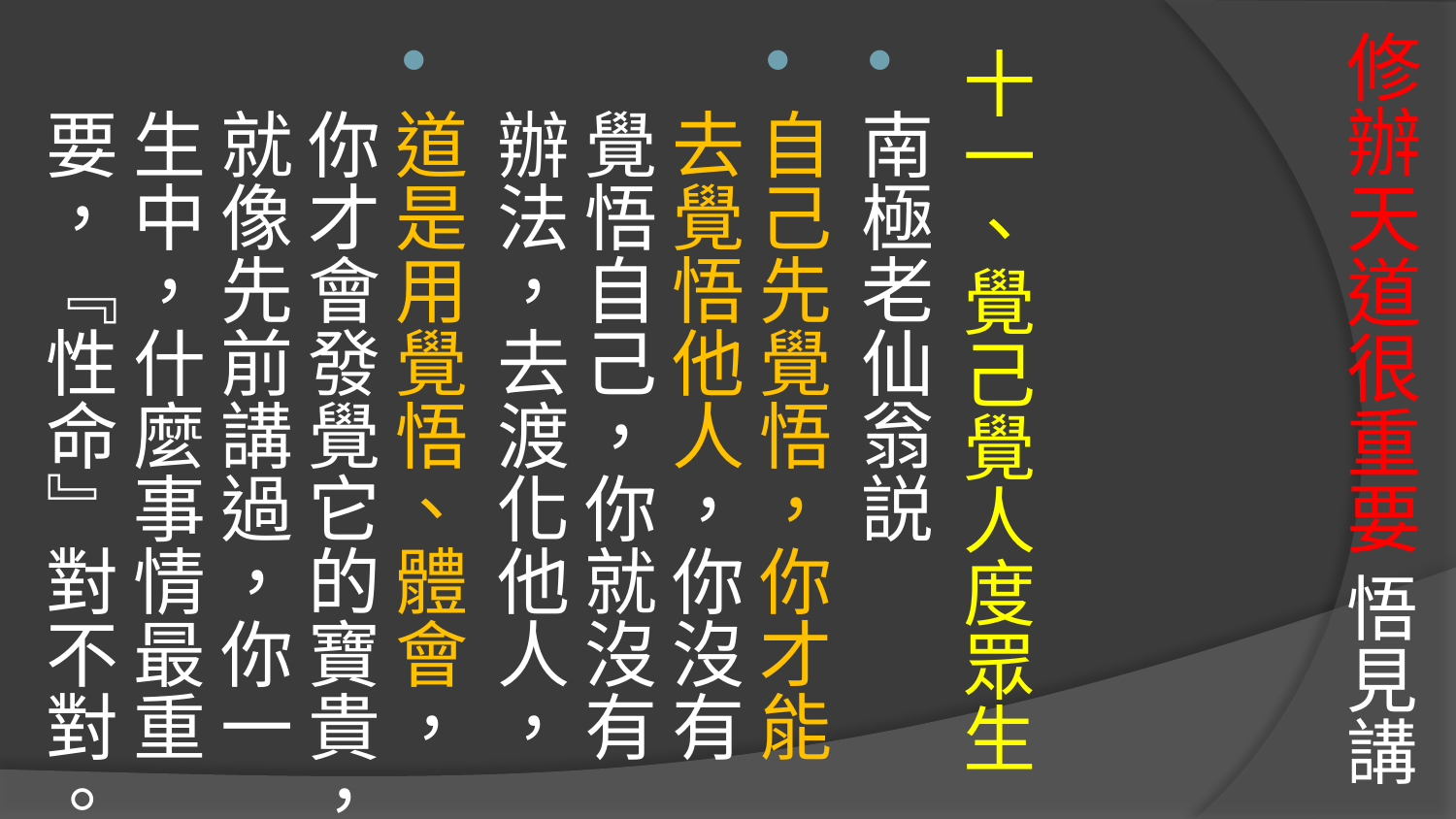

# 修辦天道很重要 悟見講
十一、覺己覺人度眾生
南極老仙翁説
自己先覺悟，你才能去覺悟他人，你沒有覺悟自己，你就沒有辦法，去渡化他人，
道是用覺悟、體會，你才會發覺它的寶貴，就像先前講過，你一生中，什麼事情最重要，『性命』對不對。